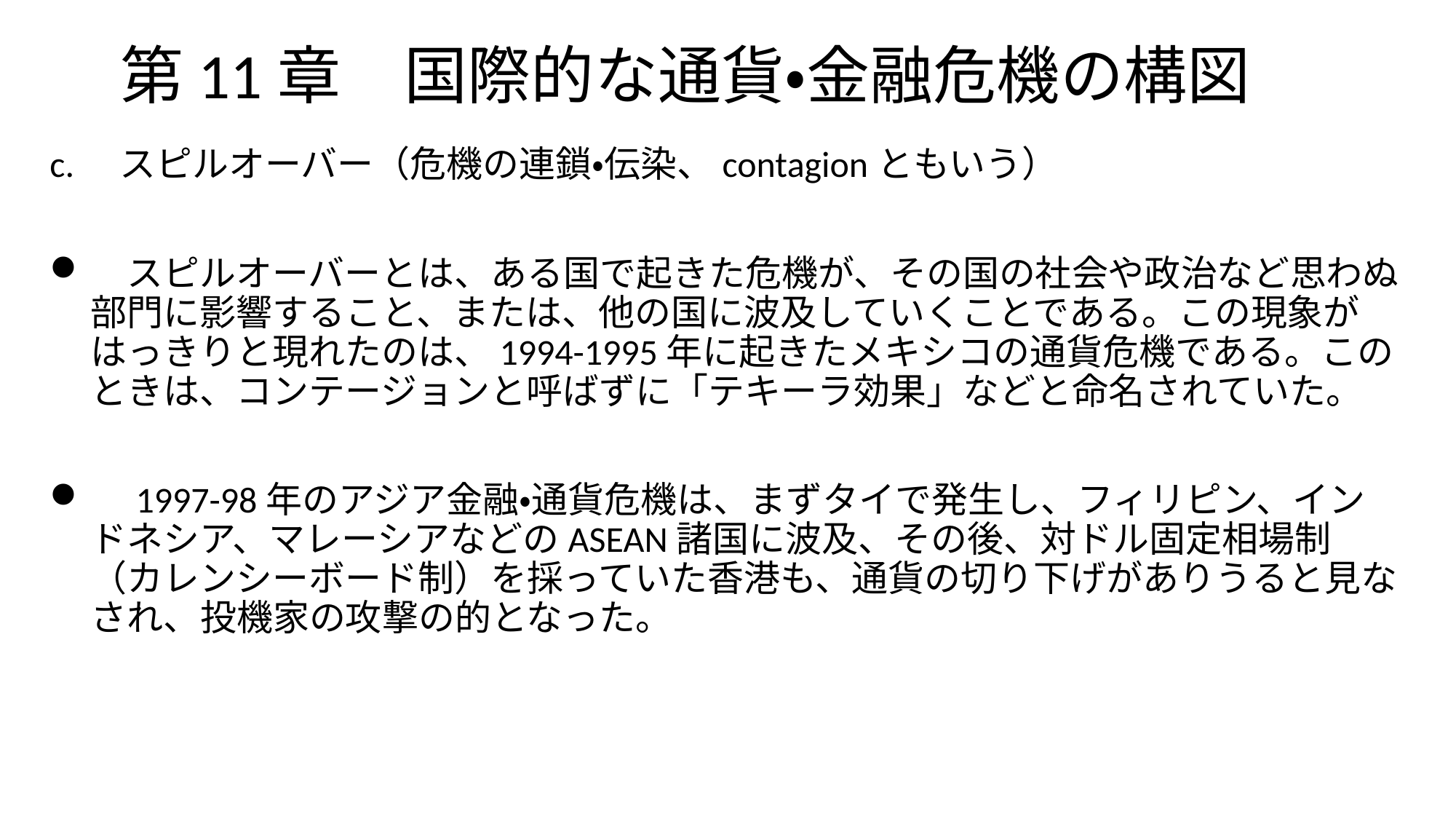

# 第11章　国際的な通貨・金融危機の構図
c.　スピルオーバー（危機の連鎖・伝染、contagionともいう）

　スピルオーバーとは、ある国で起きた危機が、その国の社会や政治など思わぬ部門に影響すること、または、他の国に波及していくことである。この現象がはっきりと現れたのは、1994-1995年に起きたメキシコの通貨危機である。このときは、コンテージョンと呼ばずに「テキーラ効果」などと命名されていた。

　1997-98年のアジア金融・通貨危機は、まずタイで発生し、フィリピン、インドネシア、マレーシアなどのASEAN諸国に波及、その後、対ドル固定相場制（カレンシーボード制）を採っていた香港も、通貨の切り下げがありうると見なされ、投機家の攻撃の的となった。